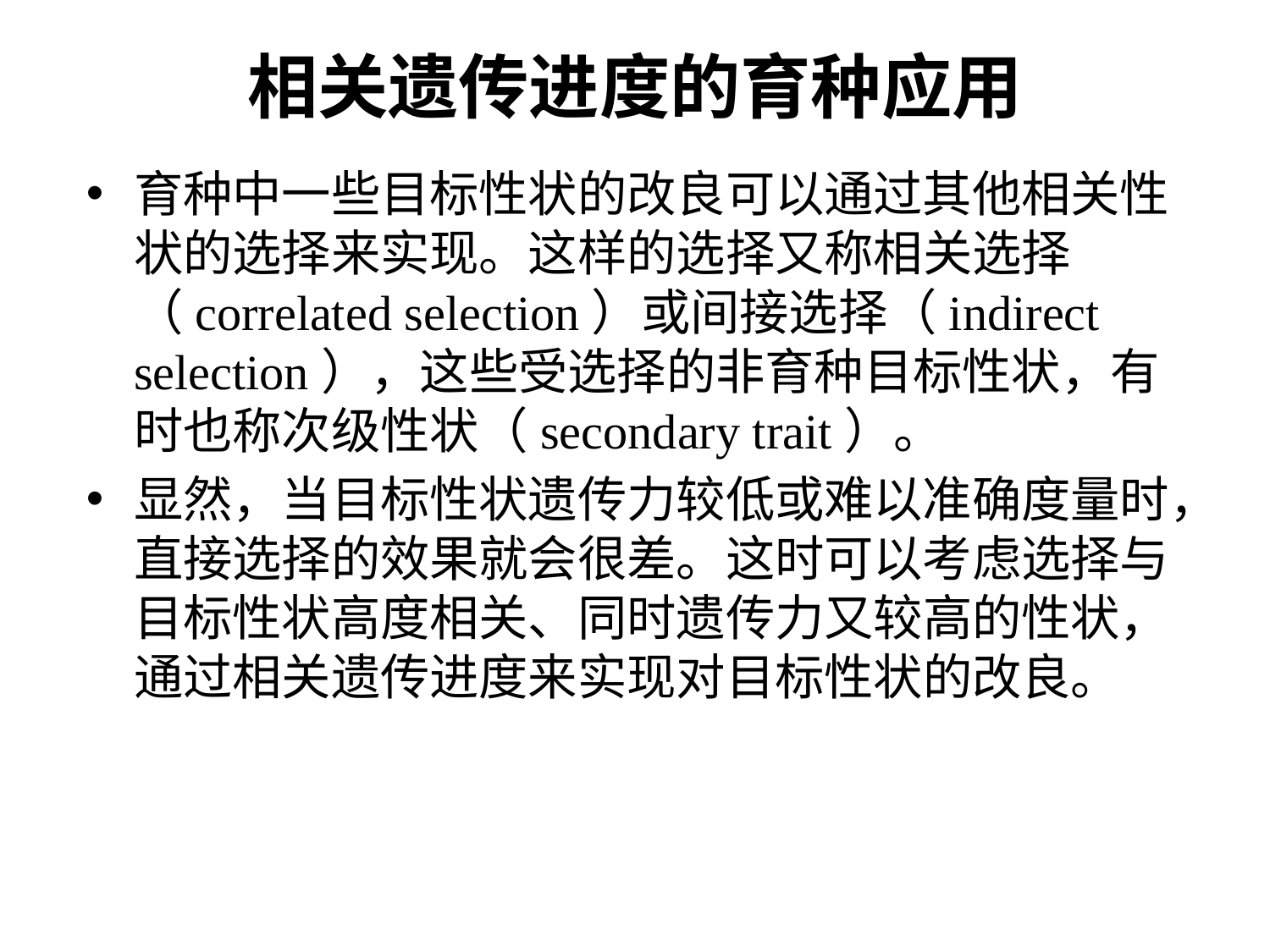

# 相关遗传进度的育种应用
育种中一些目标性状的改良可以通过其他相关性状的选择来实现。这样的选择又称相关选择（correlated selection）或间接选择（indirect selection），这些受选择的非育种目标性状，有时也称次级性状（secondary trait）。
显然，当目标性状遗传力较低或难以准确度量时，直接选择的效果就会很差。这时可以考虑选择与目标性状高度相关、同时遗传力又较高的性状，通过相关遗传进度来实现对目标性状的改良。